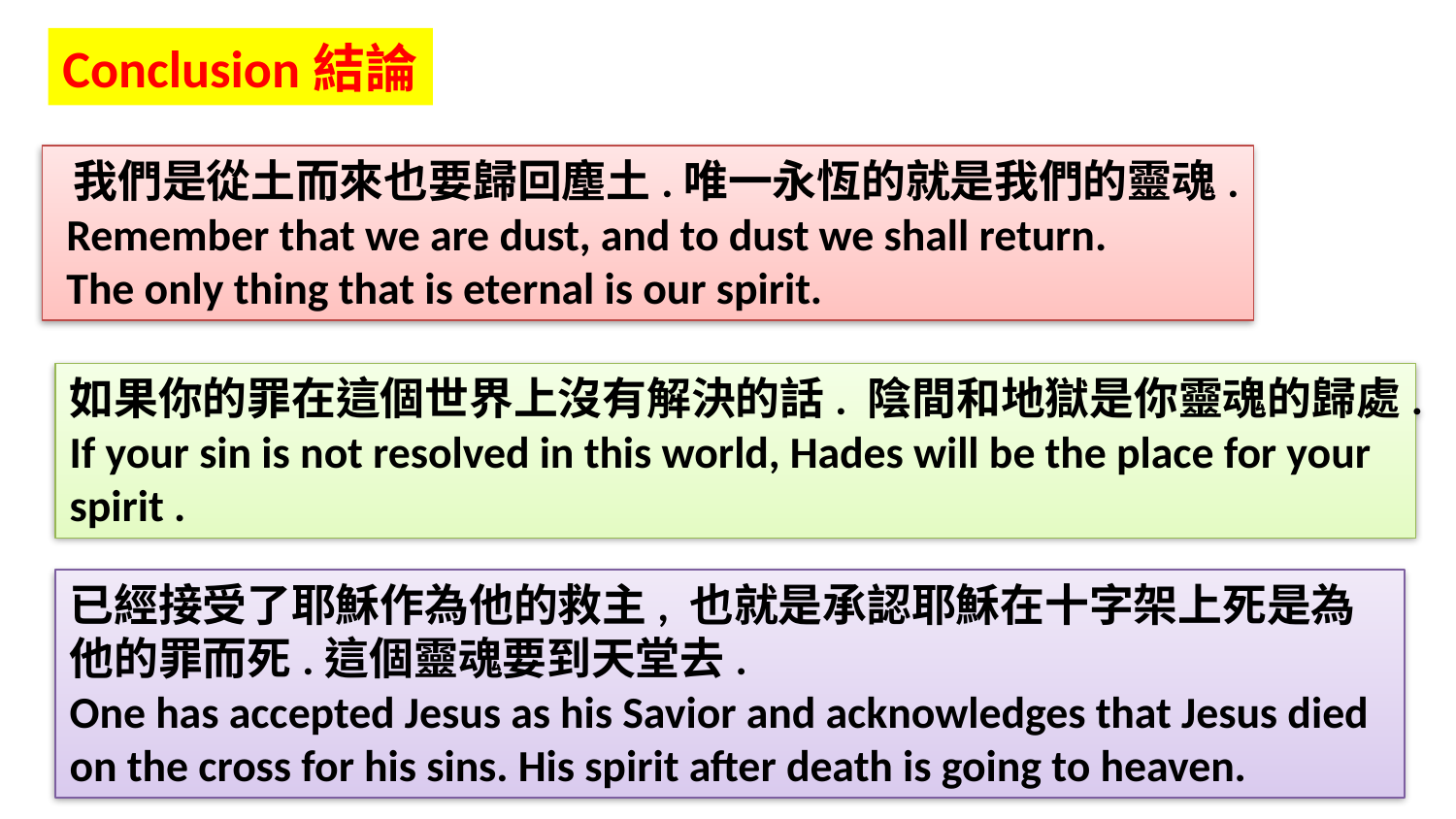

Conclusion結論
 我們是從土而來也要歸回塵土.唯一永恆的就是我們的靈魂.
 Remember that we are dust, and to dust we shall return.
 The only thing that is eternal is our spirit.
如果你的罪在這個世界上沒有解決的話. 陰間和地獄是你靈魂的歸處.
If your sin is not resolved in this world, Hades will be the place for your spirit .
已經接受了耶穌作為他的救主, 也就是承認耶穌在十字架上死是為他的罪而死.這個靈魂要到天堂去.
One has accepted Jesus as his Savior and acknowledges that Jesus died on the cross for his sins. His spirit after death is going to heaven.